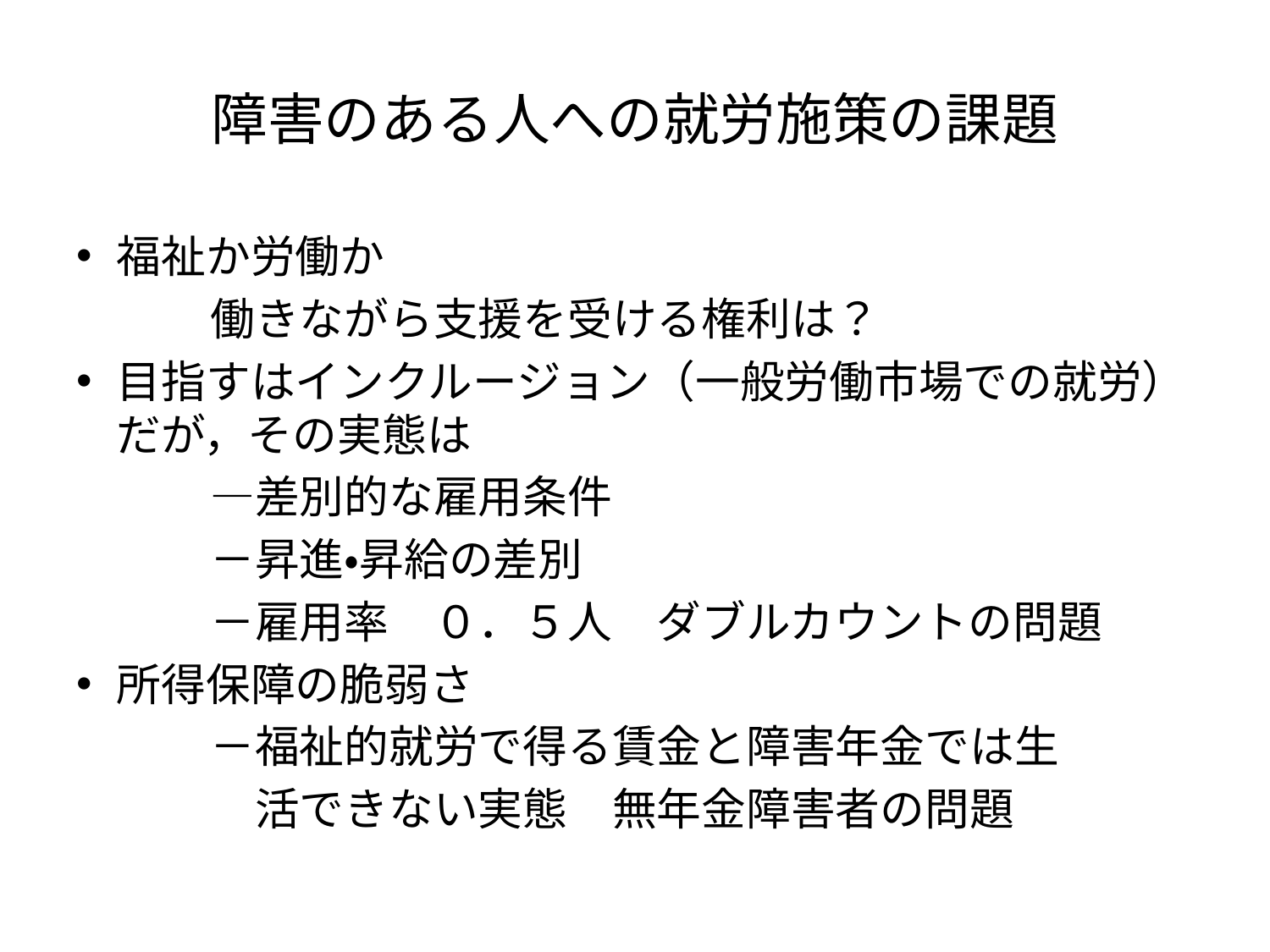

# 障害のある人への就労施策の課題
福祉か労働か
　　　働きながら支援を受ける権利は？
目指すはインクルージョン（一般労働市場での就労）だが，その実態は
　　　―差別的な雇用条件
　　　－昇進・昇給の差別
　　　－雇用率　０．５人　ダブルカウントの問題
所得保障の脆弱さ
　　　－福祉的就労で得る賃金と障害年金では生
　　　　活できない実態　無年金障害者の問題